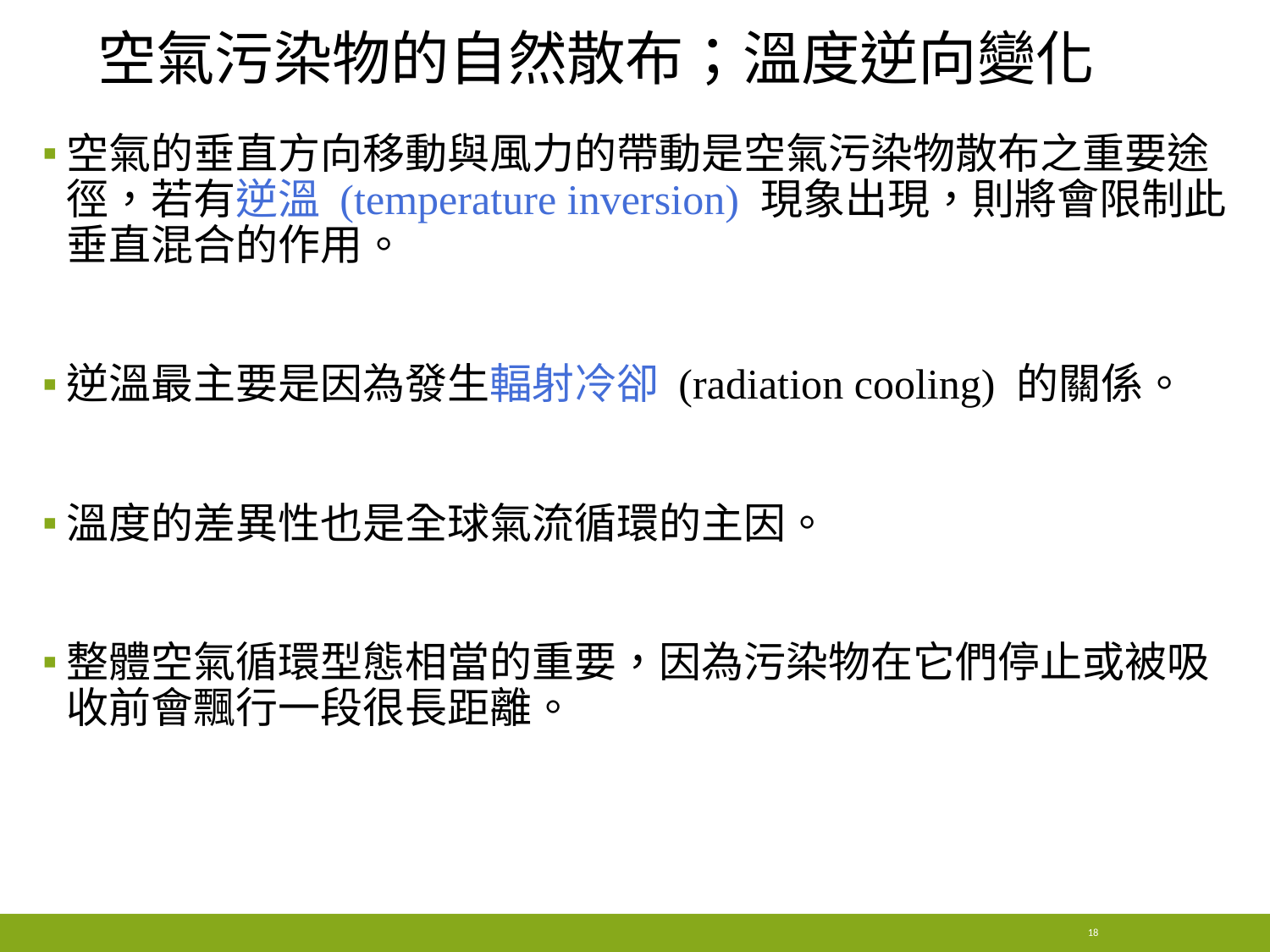

# 空氣污染物的自然散布；溫度逆向變化
空氣的垂直方向移動與風力的帶動是空氣污染物散布之重要途徑，若有逆溫 (temperature inversion) 現象出現，則將會限制此垂直混合的作用。

逆溫最主要是因為發生輻射冷卻 (radiation cooling) 的關係。

溫度的差異性也是全球氣流循環的主因。

整體空氣循環型態相當的重要，因為污染物在它們停止或被吸收前會飄行一段很長距離。

18